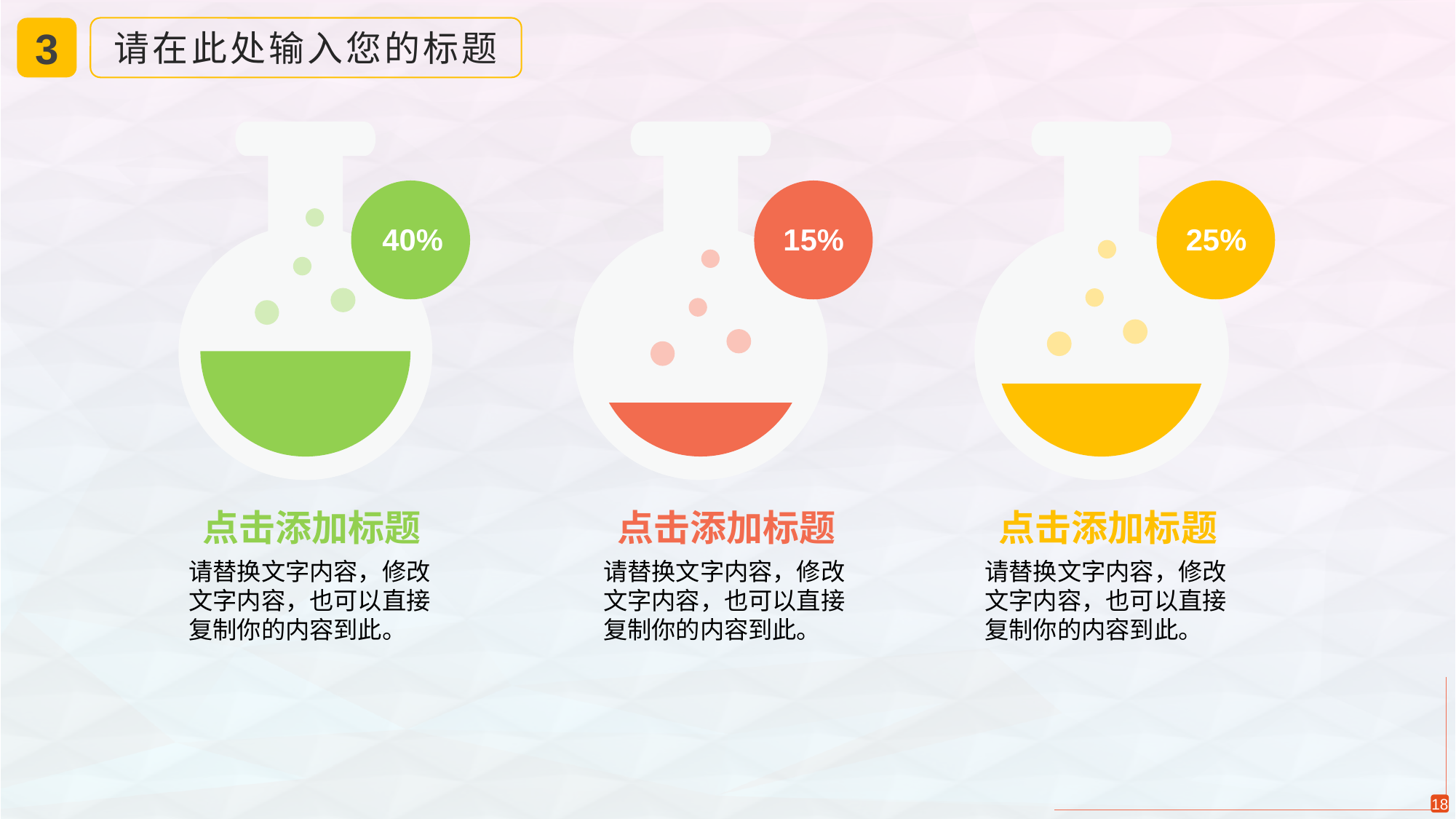

3
请在此处输入您的标题

40%
15%
25%

点击添加标题
点击添加标题
点击添加标题
请替换文字内容，修改文字内容，也可以直接复制你的内容到此。
请替换文字内容，修改文字内容，也可以直接复制你的内容到此。
请替换文字内容，修改文字内容，也可以直接复制你的内容到此。
18